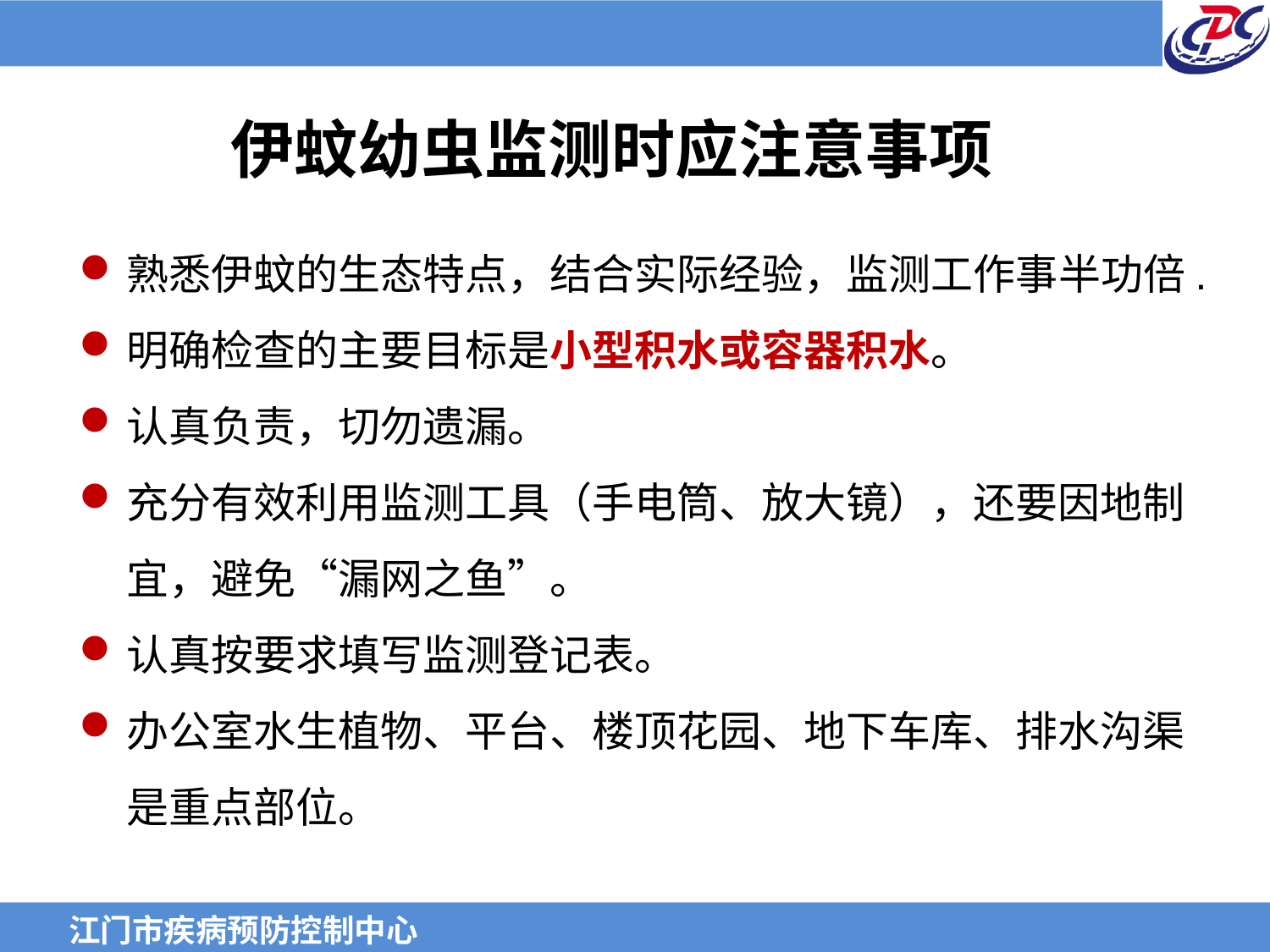

# 伊蚊幼虫监测时应注意事项
熟悉伊蚊的生态特点，结合实际经验，监测工作事半功倍.
明确检查的主要目标是小型积水或容器积水。
认真负责，切勿遗漏。
充分有效利用监测工具（手电筒、放大镜），还要因地制宜，避免“漏网之鱼”。
认真按要求填写监测登记表。
办公室水生植物、平台、楼顶花园、地下车库、排水沟渠是重点部位。